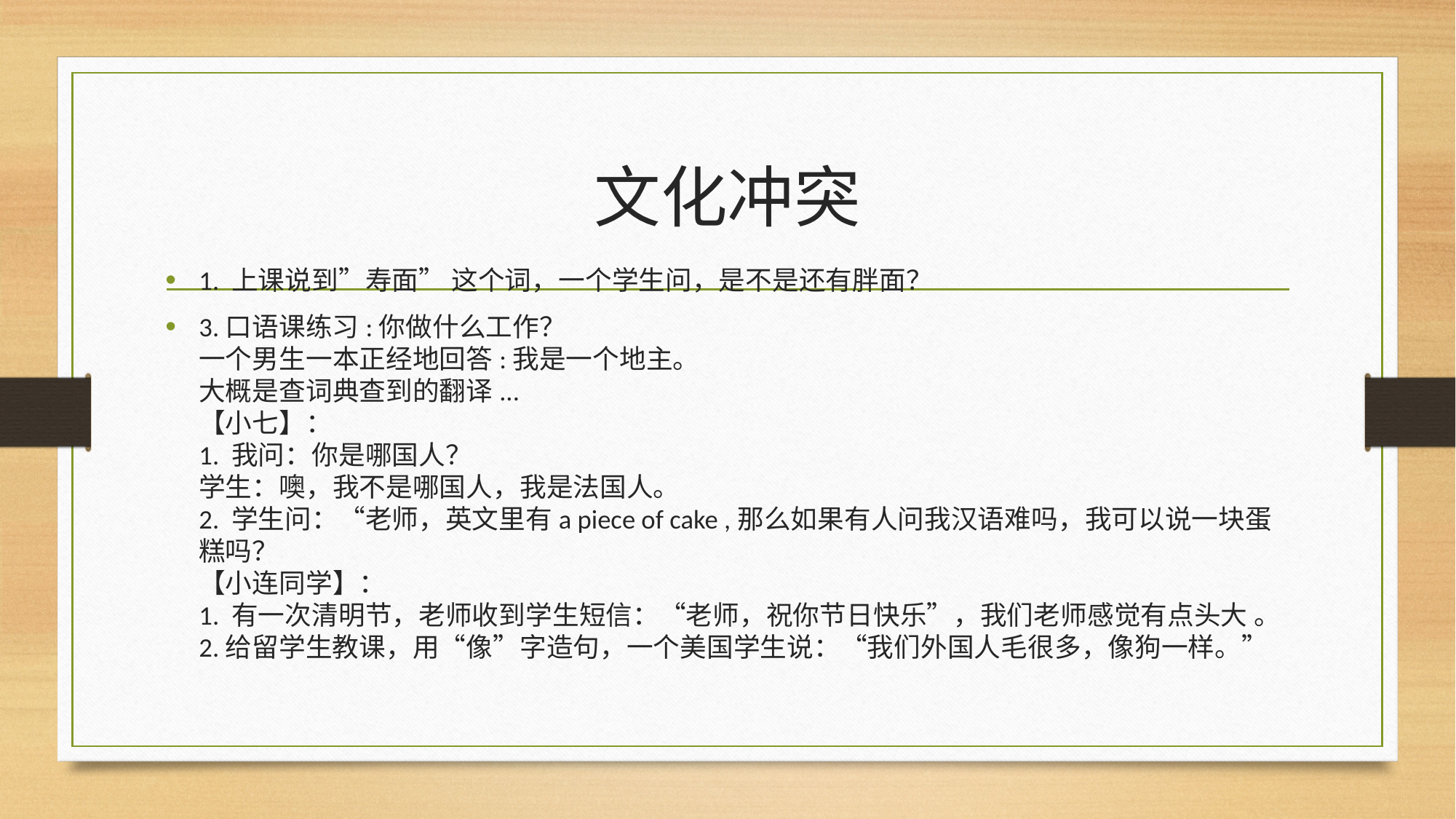

# 文化冲突
1. 上课说到”寿面” 这个词，一个学生问，是不是还有胖面？
3.口语课练习:你做什么工作？
一个男生一本正经地回答:我是一个地主。
大概是查词典查到的翻译...
【小七】：
1. 我问：你是哪国人？
学生：噢，我不是哪国人，我是法国人。
2. 学生问：“老师，英文里有a piece of cake ,那么如果有人问我汉语难吗，我可以说一块蛋糕吗？
【小连同学】：
1. 有一次清明节，老师收到学生短信：“老师，祝你节日快乐”，我们老师感觉有点头大 。
2.给留学生教课，用“像”字造句，一个美国学生说：“我们外国人毛很多，像狗一样。”